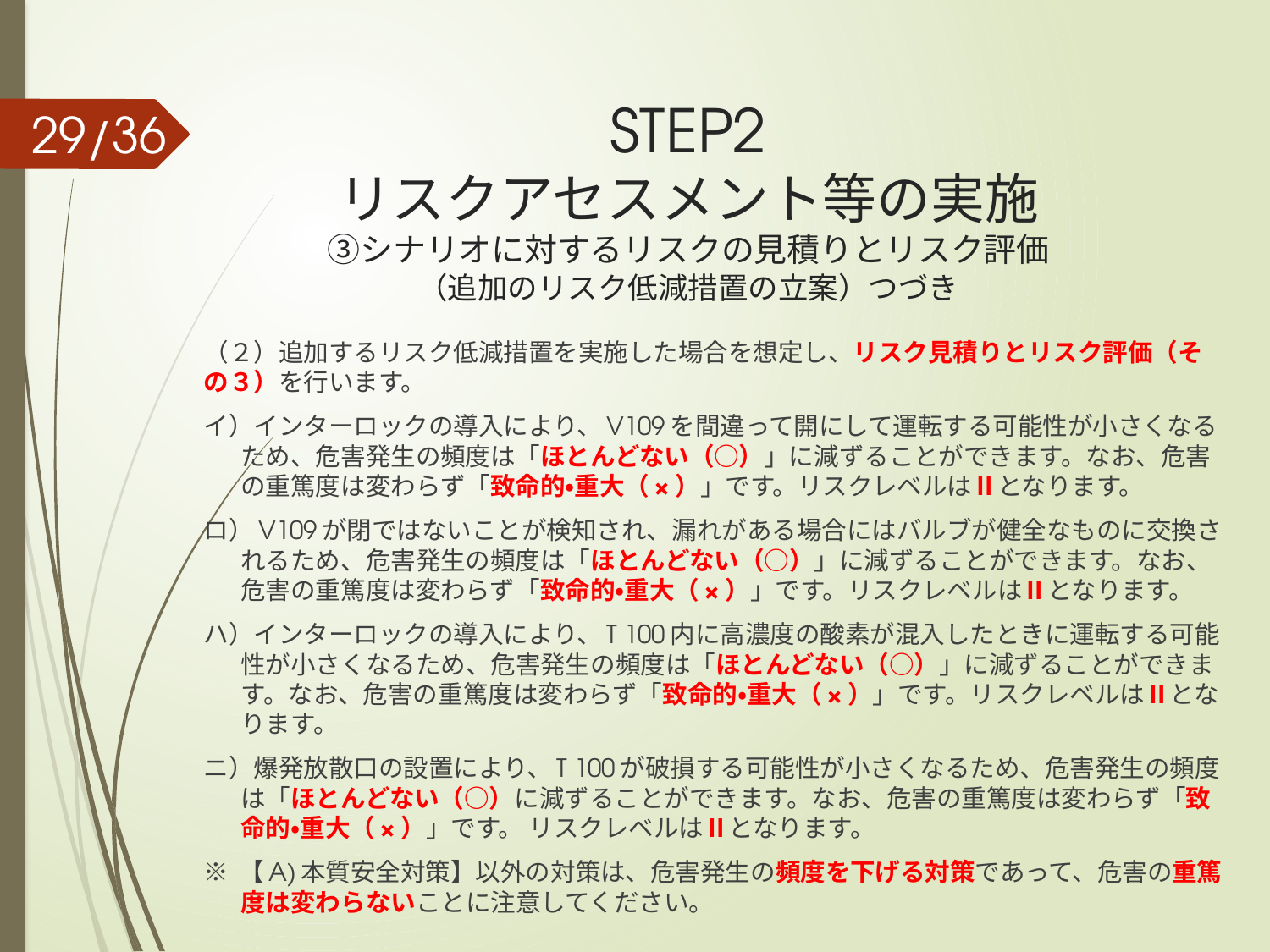

# STEP2 リスクアセスメント等の実施 ③シナリオに対するリスクの見積りとリスク評価 （追加のリスク低減措置の立案）つづき
（２）追加するリスク低減措置を実施した場合を想定し、リスク見積りとリスク評価（その３）を行います。
イ）インターロックの導入により、V109を間違って開にして運転する可能性が小さくなるため、危害発生の頻度は「ほとんどない（○）」に減ずることができます。なお、危害の重篤度は変わらず「致命的・重大（×）」です。リスクレベルはⅡとなります。
ロ）V109が閉ではないことが検知され、漏れがある場合にはバルブが健全なものに交換されるため、危害発生の頻度は「ほとんどない（○）」に減ずることができます。なお、危害の重篤度は変わらず「致命的・重大（×）」です。リスクレベルはⅡとなります。
ハ）インターロックの導入により、T 100内に高濃度の酸素が混入したときに運転する可能性が小さくなるため、危害発生の頻度は「ほとんどない（○）」に減ずることができます。なお、危害の重篤度は変わらず「致命的・重大（×）」です。リスクレベルはⅡとなります。
ニ）爆発放散口の設置により、T 100が破損する可能性が小さくなるため、危害発生の頻度は「ほとんどない（○）に減ずることができます。なお、危害の重篤度は変わらず「致命的・重大（×）」です。 リスクレベルはⅡとなります。
※ 【A)本質安全対策】以外の対策は、危害発生の頻度を下げる対策であって、危害の重篤度は変わらないことに注意してください。